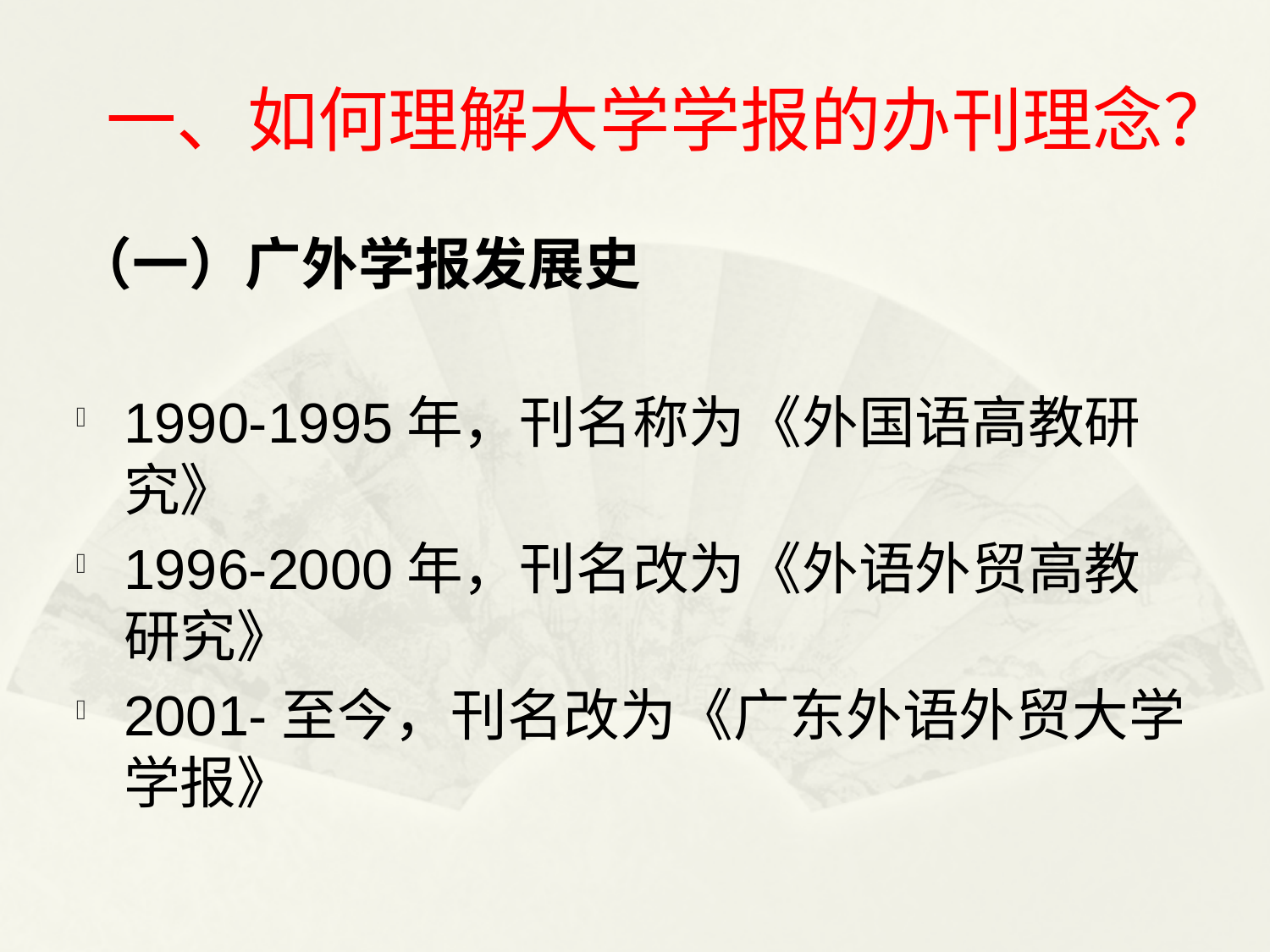

# 一、如何理解大学学报的办刊理念？
（一）广外学报发展史

1990-1995年，刊名称为《外国语高教研究》
1996-2000年，刊名改为《外语外贸高教研究》
2001-至今，刊名改为《广东外语外贸大学学报》